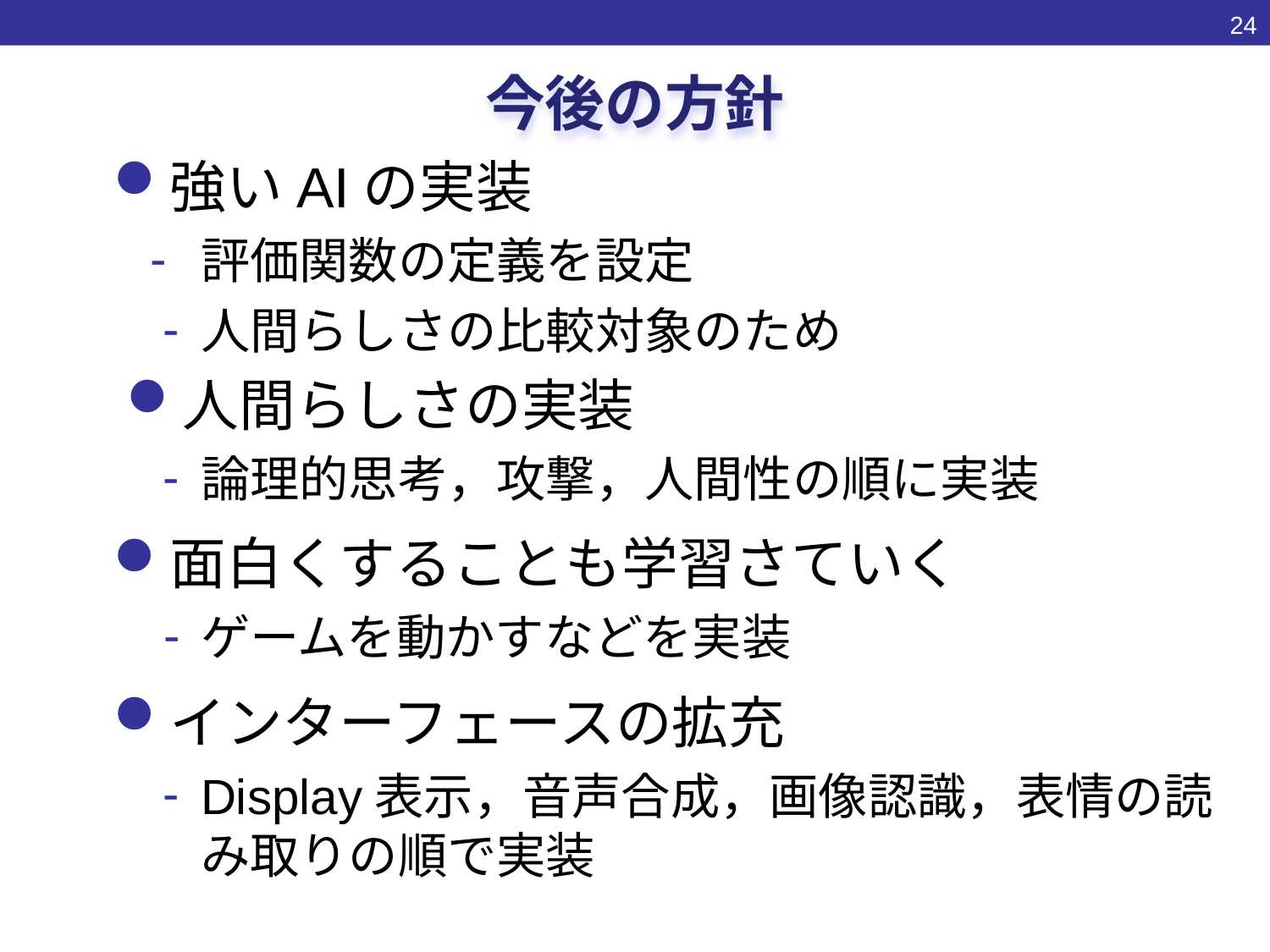

24
# 今後の方針
強いAIの実装
評価関数の定義を設定
人間らしさの比較対象のため
人間らしさの実装
論理的思考，攻撃，人間性の順に実装
面白くすることも学習さていく
ゲームを動かすなどを実装
インターフェースの拡充
Display表示，音声合成，画像認識，表情の読み取りの順で実装